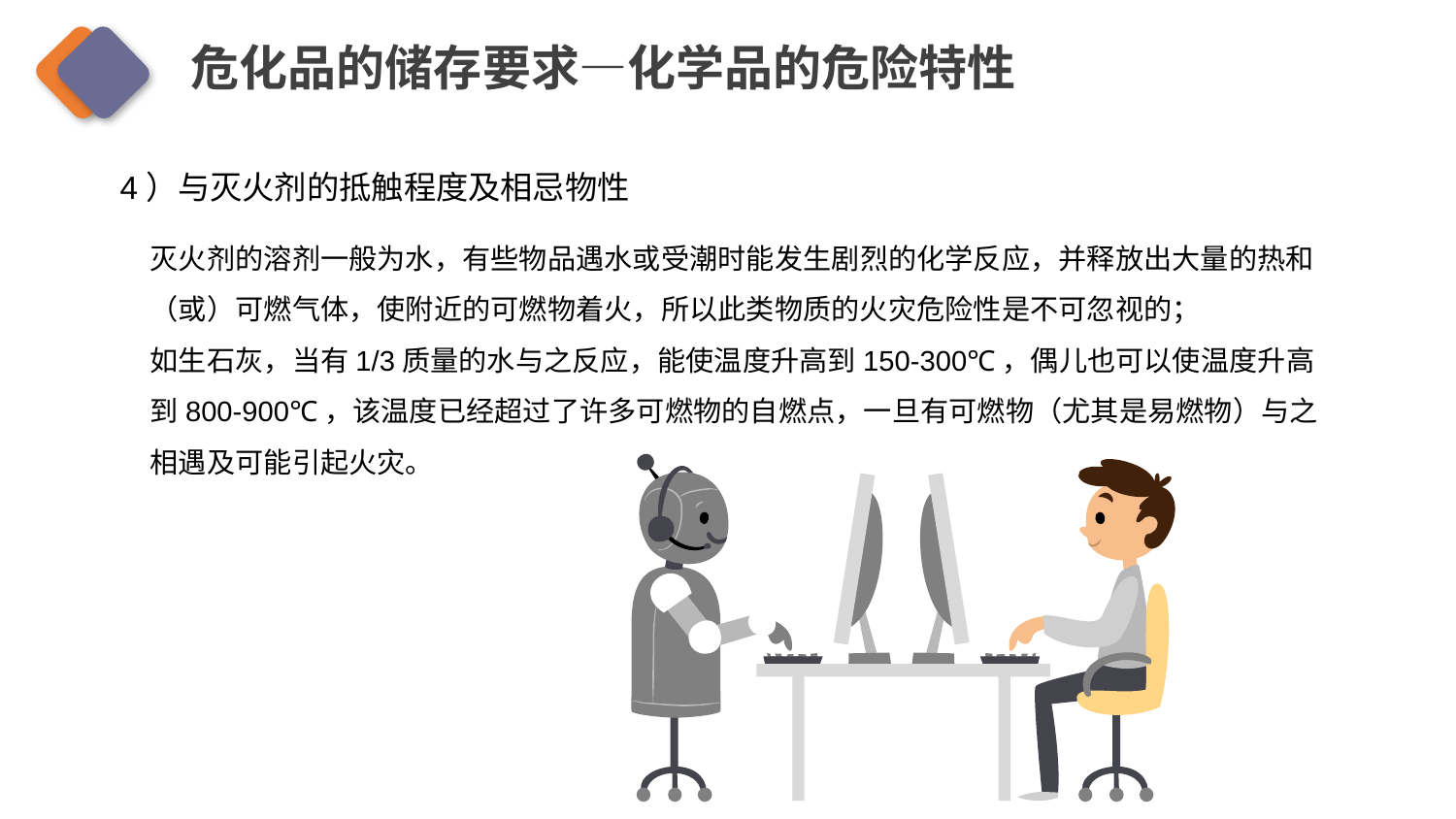

危化品的储存要求—化学品的危险特性
4）与灭火剂的抵触程度及相忌物性
灭火剂的溶剂一般为水，有些物品遇水或受潮时能发生剧烈的化学反应，并释放出大量的热和（或）可燃气体，使附近的可燃物着火，所以此类物质的火灾危险性是不可忽视的；
如生石灰，当有1/3质量的水与之反应，能使温度升高到150-300℃，偶儿也可以使温度升高到800-900℃，该温度已经超过了许多可燃物的自燃点，一旦有可燃物（尤其是易燃物）与之相遇及可能引起火灾。